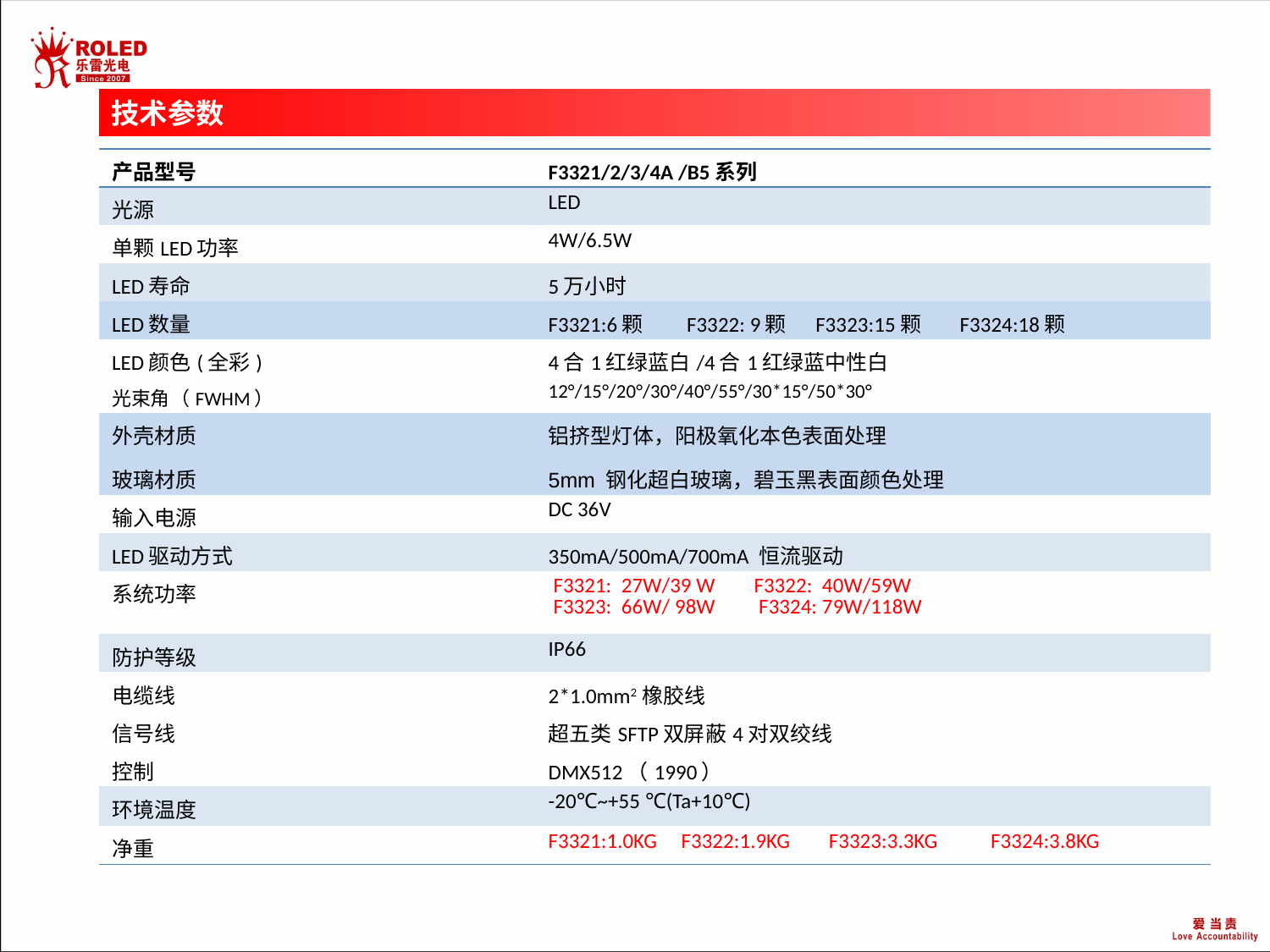

技术参数
| 产品型号 | F3321/2/3/4A /B5系列 |
| --- | --- |
| 光源 | LED |
| 单颗LED功率 | 4W/6.5W |
| LED寿命 | 5万小时 |
| LED数量 | F3321:6颗 F3322: 9颗 F3323:15颗 F3324:18颗 |
| LED颜色(全彩) | 4合1红绿蓝白/4合1红绿蓝中性白 |
| 光束角（FWHM） | 12°/15°/20°/30°/40°/55°/30\*15°/50\*30° |
| 外壳材质 | 铝挤型灯体，阳极氧化本色表面处理 |
| 玻璃材质 | 5mm 钢化超白玻璃，碧玉黑表面颜色处理 |
| 输入电源 | DC 36V |
| LED驱动方式 | 350mA/500mA/700mA 恒流驱动 |
| 系统功率 | F3321: 27W/39 W F3322: 40W/59W F3323: 66W/ 98W F3324: 79W/118W |
| 防护等级 | IP66 |
| 电缆线 | 2\*1.0mm2 橡胶线 |
| 信号线 | 超五类SFTP双屏蔽4对双绞线 |
| 控制 | DMX512（1990） |
| 环境温度 | -20℃~+55 ℃(Ta+10℃) |
| 净重 | F3321:1.0KG F3322:1.9KG F3323:3.3KG F3324:3.8KG |